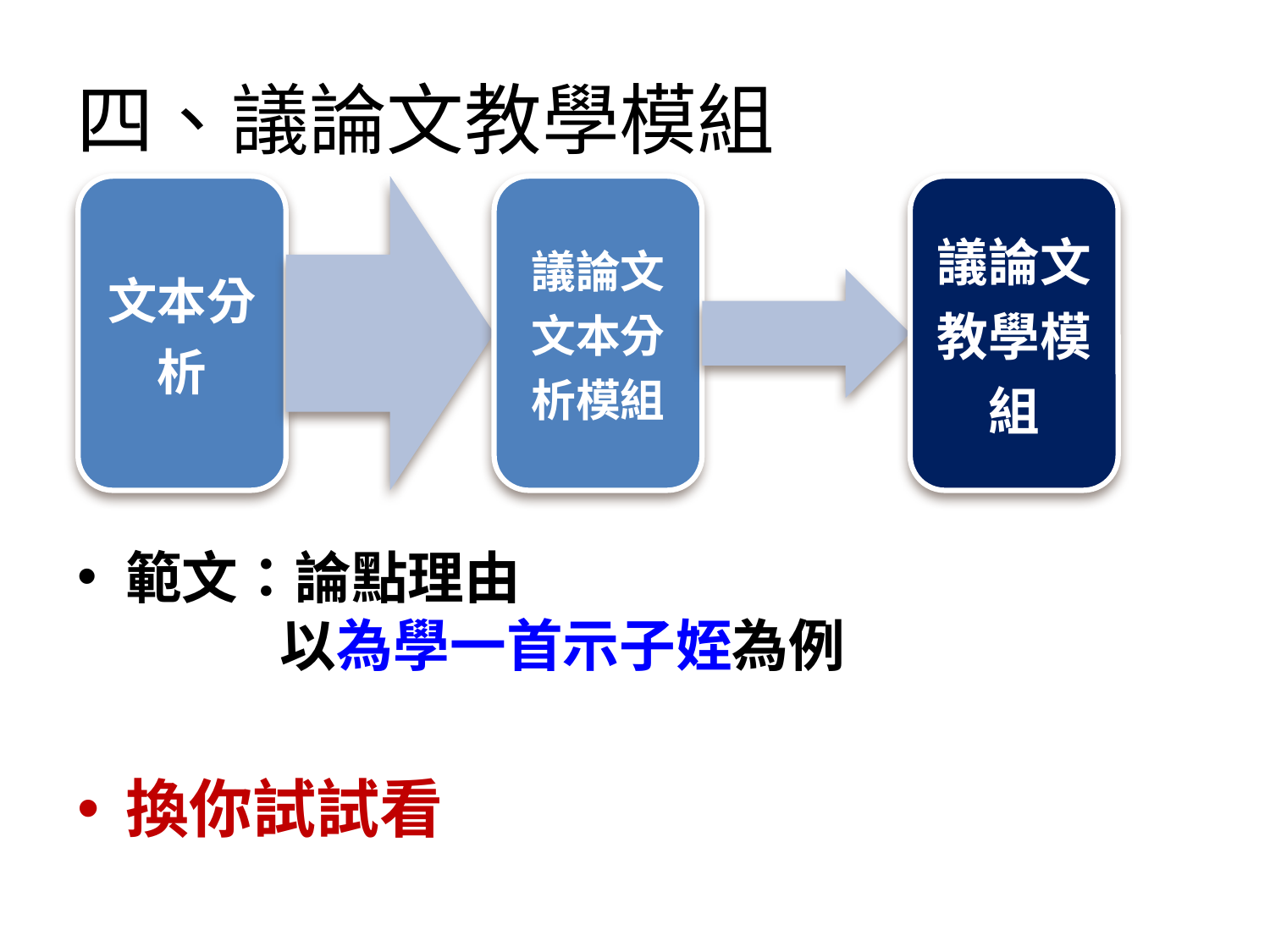

# 四、議論文教學模組
文本分析
議論文
文本分析模組
議論文
教學模組
範文：論點理由
            以為學一首示子姪為例

換你試試看